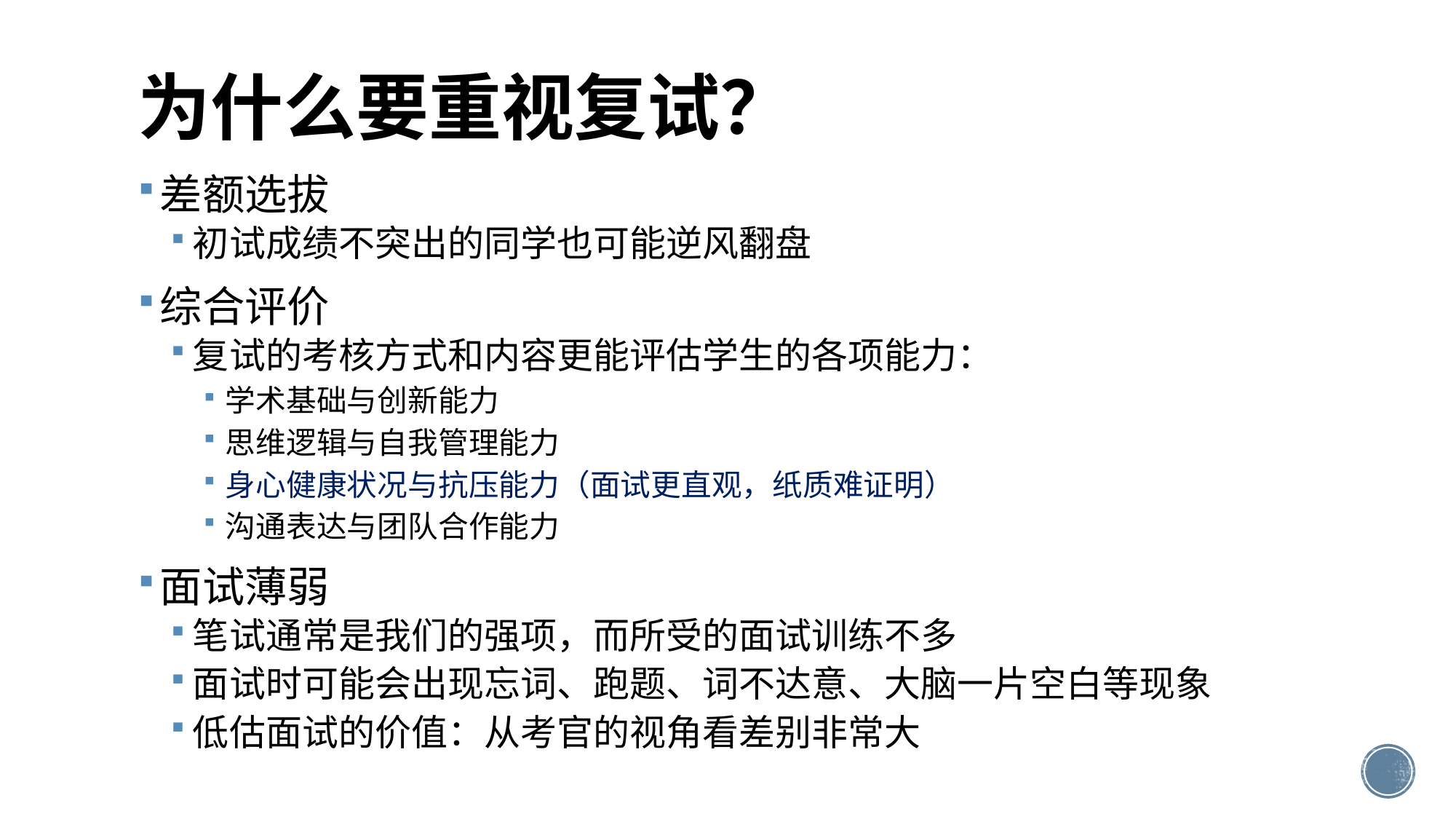

# 为什么要重视复试？
差额选拔
初试成绩不突出的同学也可能逆风翻盘
综合评价
复试的考核方式和内容更能评估学生的各项能力：
学术基础与创新能力
思维逻辑与自我管理能力
身心健康状况与抗压能力（面试更直观，纸质难证明）
沟通表达与团队合作能力
面试薄弱
笔试通常是我们的强项，而所受的面试训练不多
面试时可能会出现忘词、跑题、词不达意、大脑一片空白等现象
低估面试的价值：从考官的视角看差别非常大